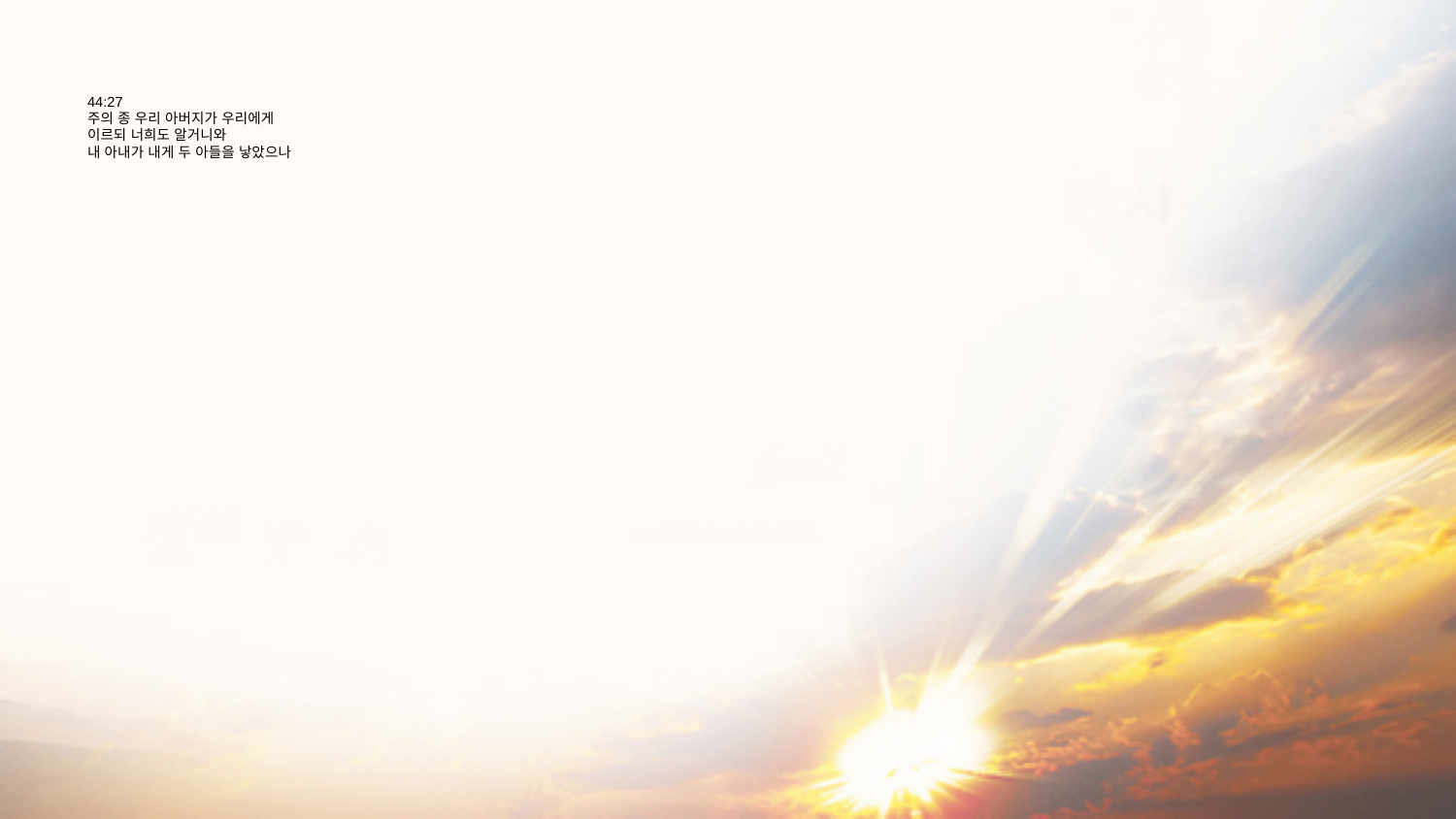

# 44:27 주의 종 우리 아버지가 우리에게 이르되 너희도 알거니와 내 아내가 내게 두 아들을 낳았으나